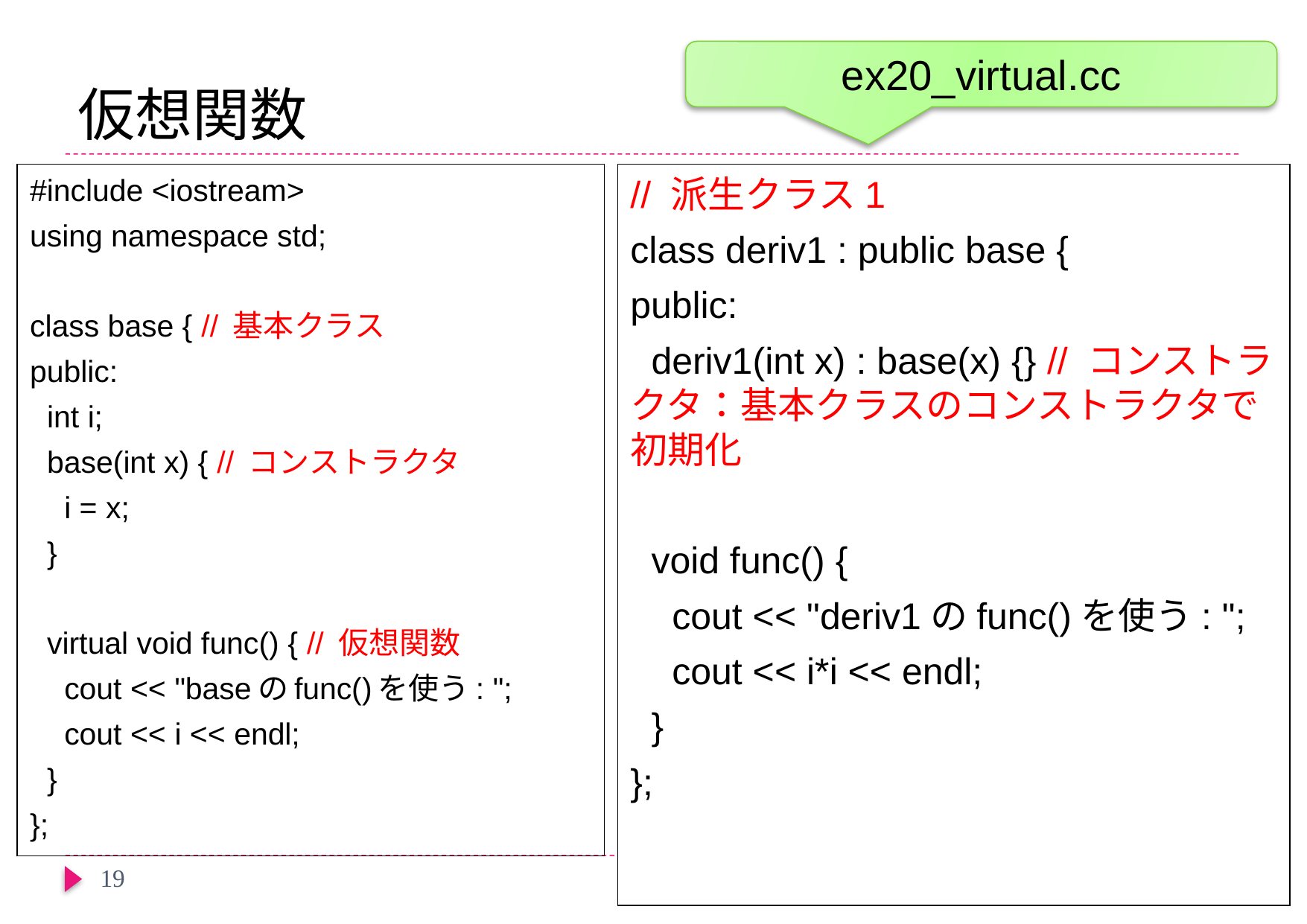

# 仮想関数
ex20_virtual.cc
// 派生クラス1
class deriv1 : public base {
public:
  deriv1(int x) : base(x) {} // コンストラクタ：基本クラスのコンストラクタで初期化

  void func() {
    cout << "deriv1のfunc()を使う: ";
    cout << i*i << endl;
  }
};
#include <iostream>
using namespace std;

class base { // 基本クラス
public:
  int i;
  base(int x) { // コンストラクタ
    i = x;
  }

  virtual void func() { // 仮想関数
    cout << "baseのfunc()を使う: ";
    cout << i << endl;
  }
};
19